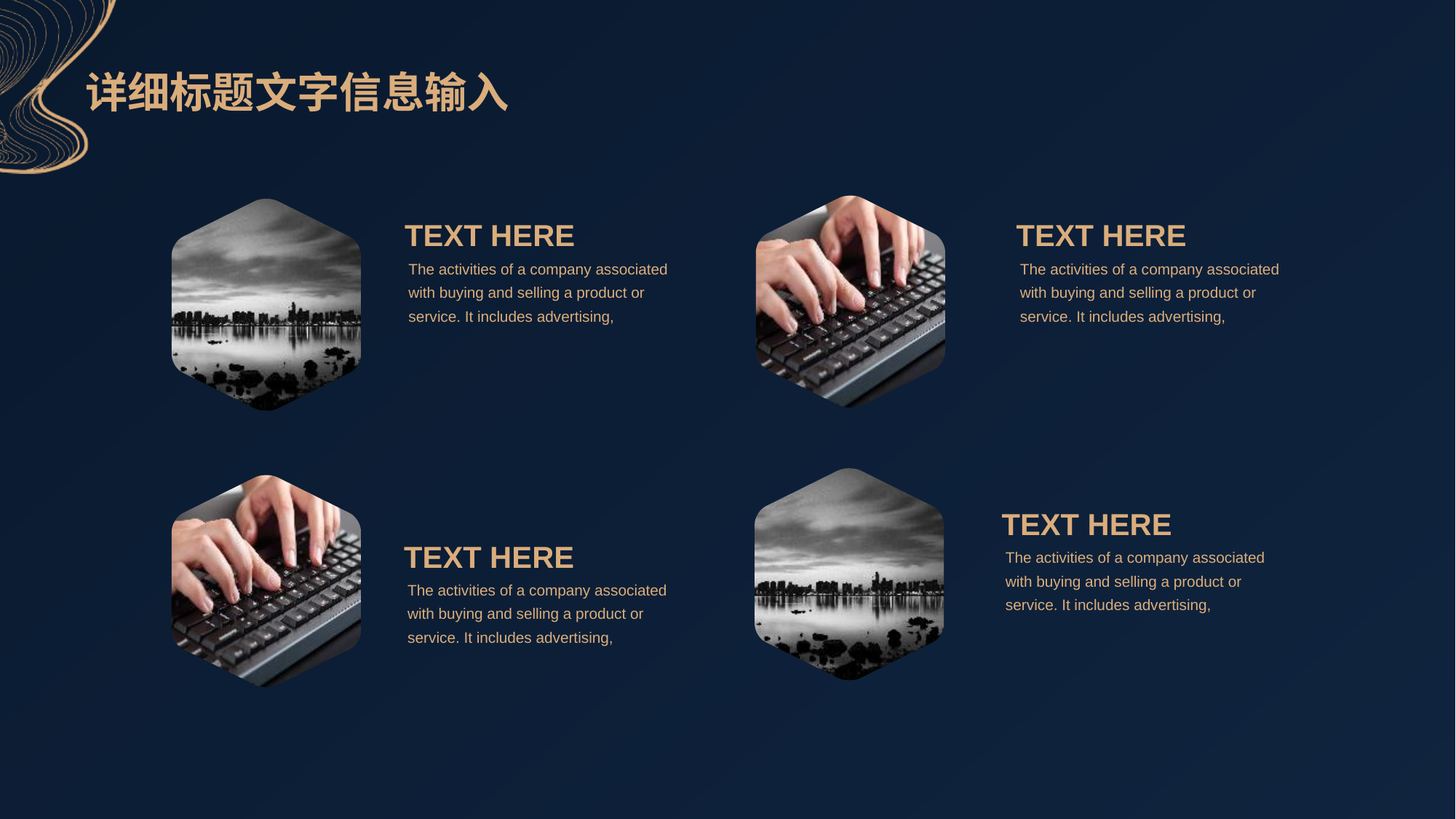

详细标题文字信息输入

TEXT HERE
TEXT HERE
The activities of a company associated with buying and selling a product or service. It includes advertising,
The activities of a company associated with buying and selling a product or service. It includes advertising,

TEXT HERE
TEXT HERE
The activities of a company associated with buying and selling a product or service. It includes advertising,
The activities of a company associated with buying and selling a product or service. It includes advertising,